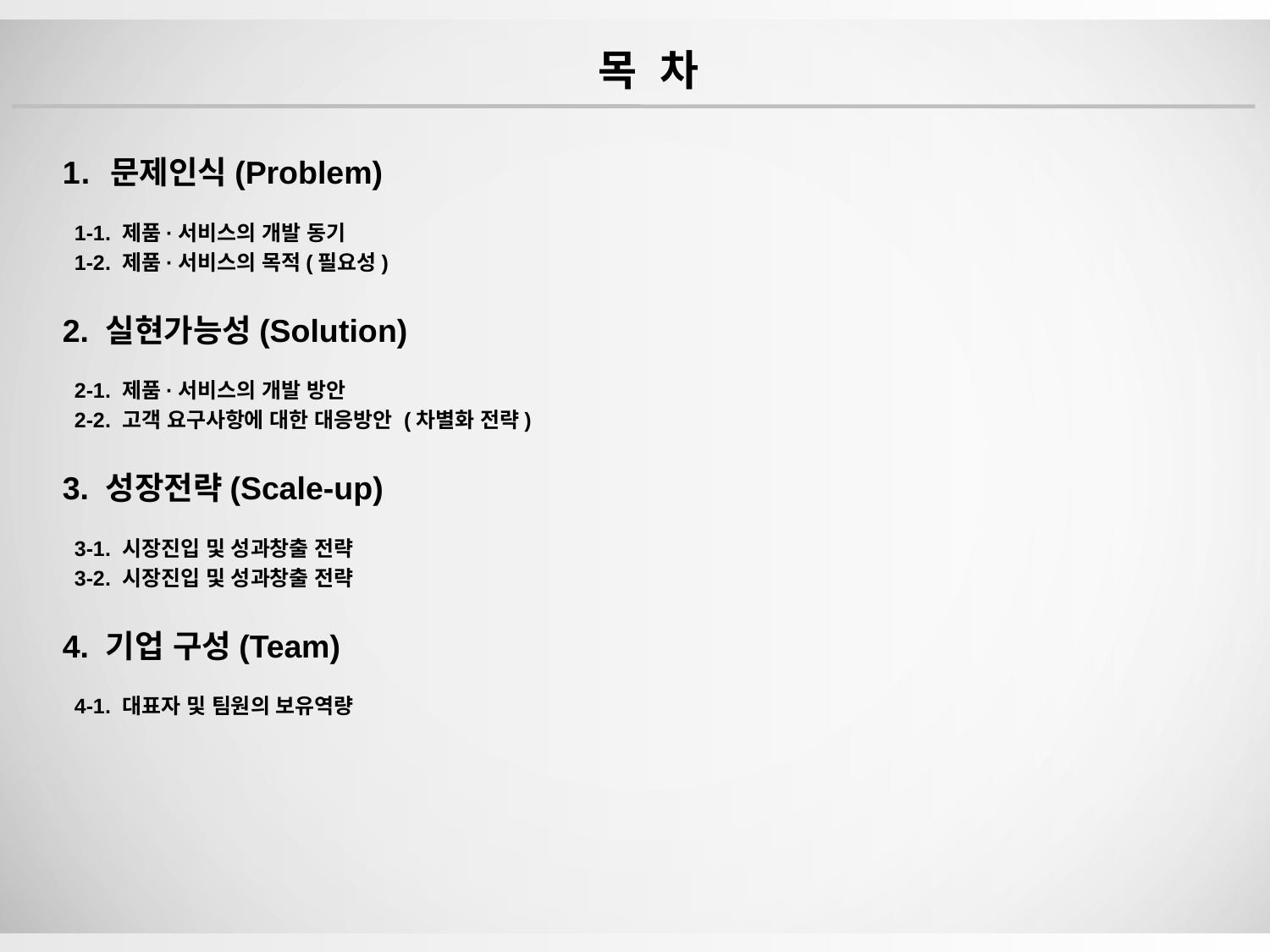

목  차
문제인식(Problem)

  1-1. 제품·서비스의 개발 동기
  1-2. 제품·서비스의 목적(필요성)

2. 실현가능성(Solution)

  2-1. 제품·서비스의 개발 방안
  2-2. 고객 요구사항에 대한 대응방안 (차별화 전략)

3. 성장전략(Scale-up)

  3-1. 시장진입 및 성과창출 전략
  3-2. 시장진입 및 성과창출 전략

4. 기업 구성(Team)

  4-1. 대표자 및 팀원의 보유역량